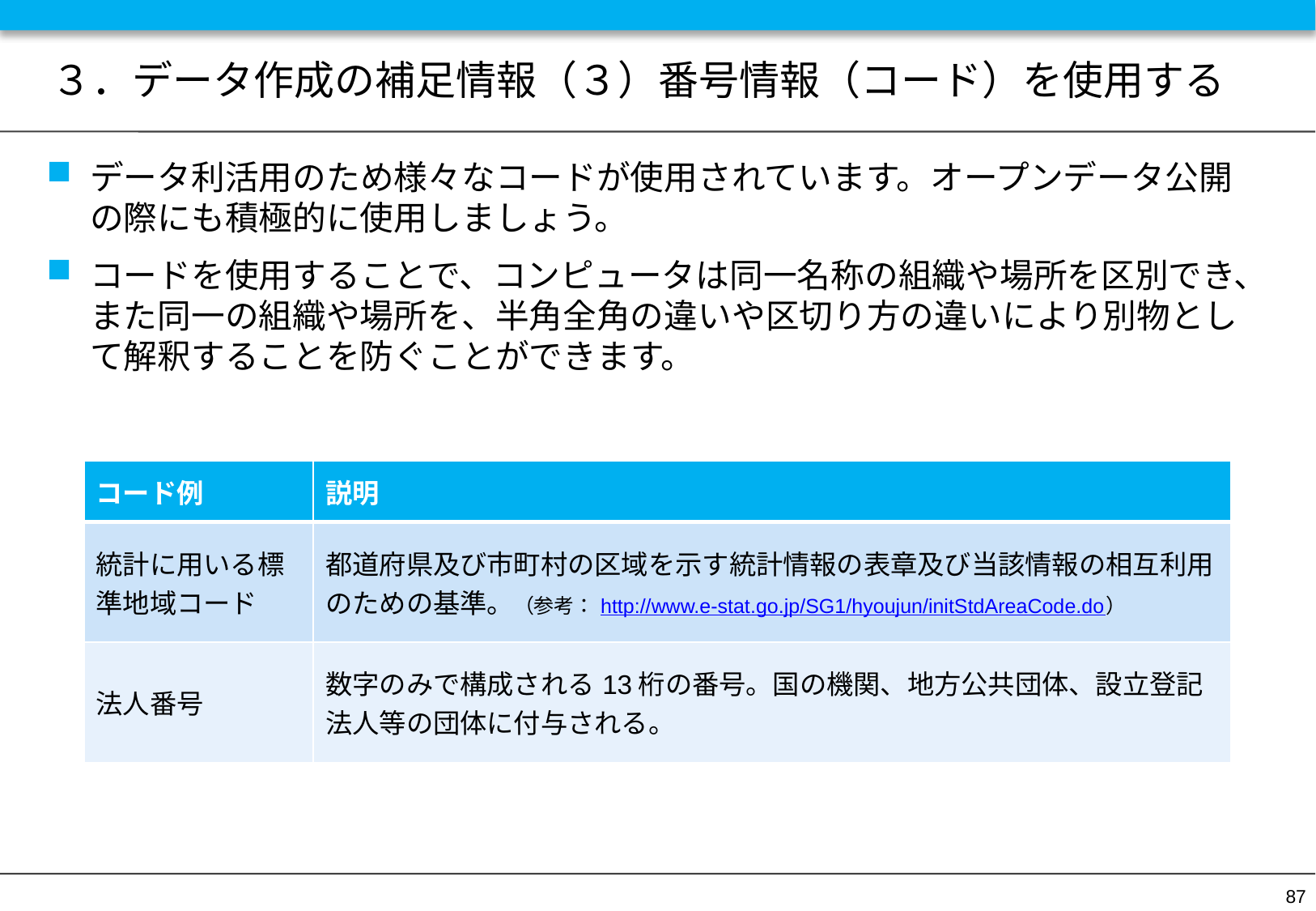

# ３．データ作成の補足情報（３）番号情報（コード）を使用する
データ利活用のため様々なコードが使用されています。オープンデータ公開の際にも積極的に使用しましょう。
コードを使用することで、コンピュータは同一名称の組織や場所を区別でき、また同一の組織や場所を、半角全角の違いや区切り方の違いにより別物として解釈することを防ぐことができます。
| コード例 | 説明 |
| --- | --- |
| 統計に用いる標準地域コード | 都道府県及び市町村の区域を示す統計情報の表章及び当該情報の相互利用のための基準。（参考：http://www.e-stat.go.jp/SG1/hyoujun/initStdAreaCode.do） |
| 法人番号 | 数字のみで構成される13桁の番号。国の機関、地方公共団体、設立登記法人等の団体に付与される。 |
87